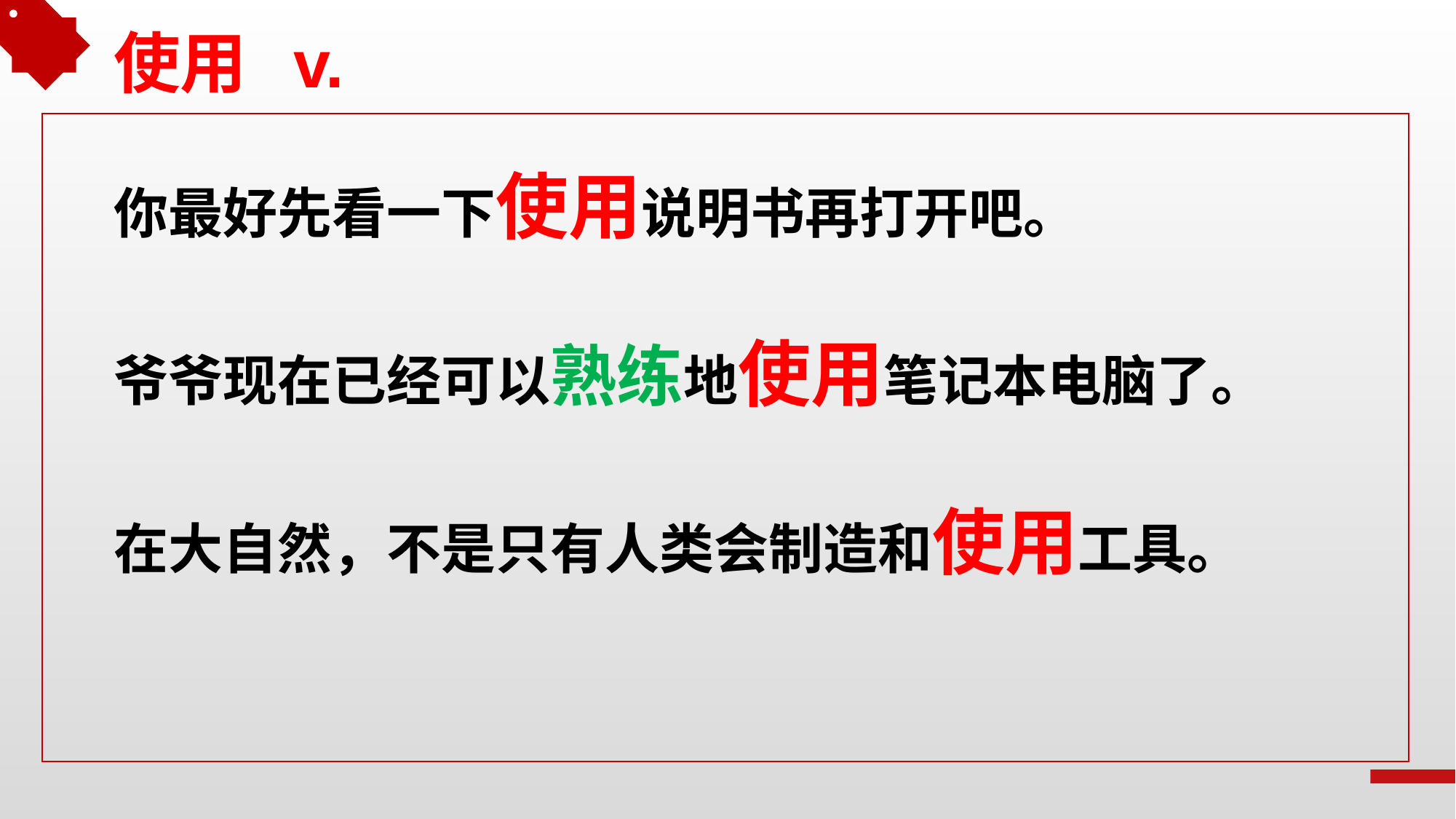

使用  v.

你最好先看一下使用说明书再打开吧。
爷爷现在已经可以熟练地使用笔记本电脑了。
在大自然，不是只有人类会制造和使用工具。